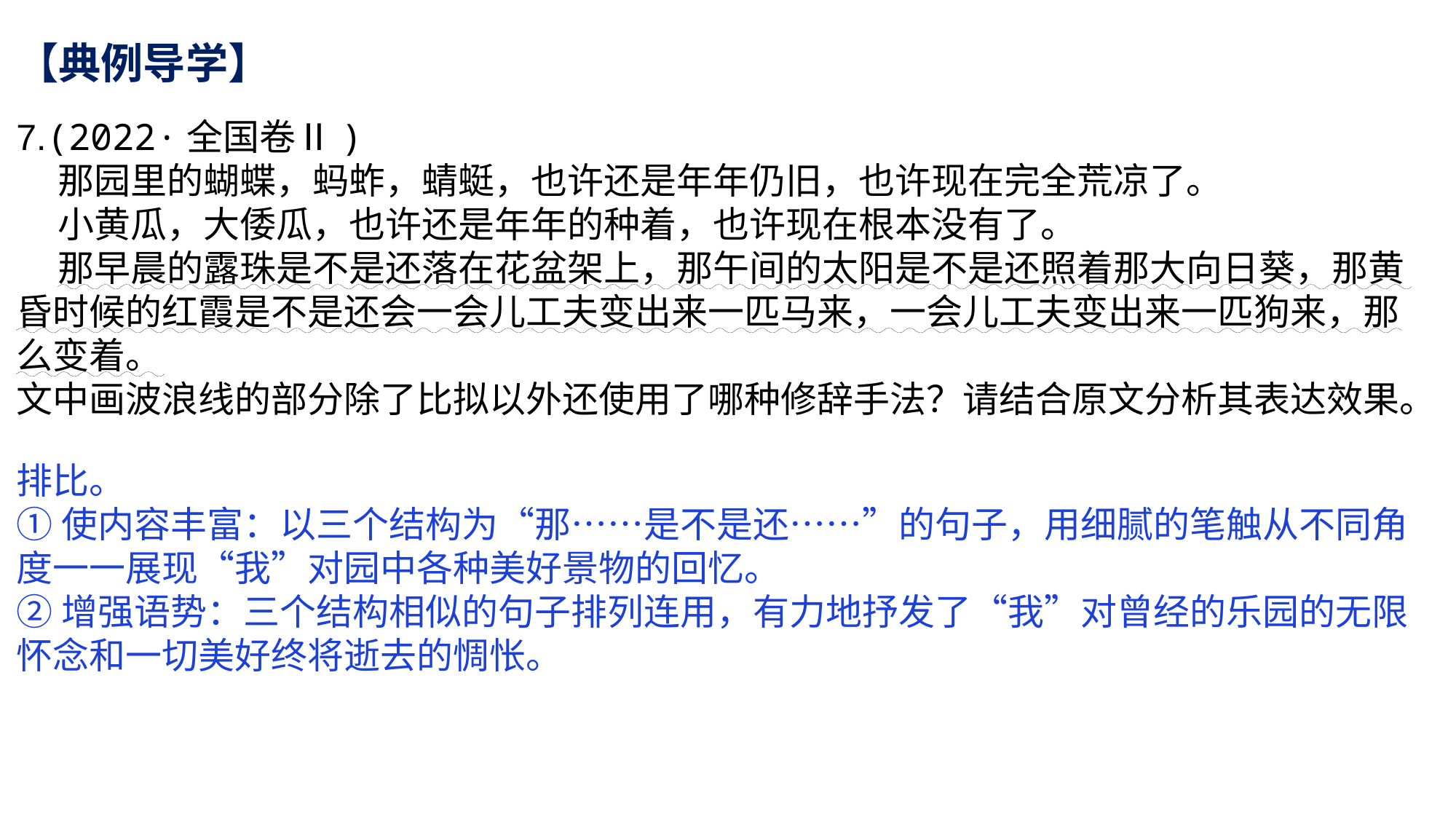

【典例导学】
7.(2022·全国卷Ⅱ)
    那园里的蝴蝶，蚂蚱，蜻蜓，也许还是年年仍旧，也许现在完全荒凉了。
    小黄瓜，大倭瓜，也许还是年年的种着，也许现在根本没有了。
    那早晨的露珠是不是还落在花盆架上，那午间的太阳是不是还照着那大向日葵，那黄昏时候的红霞是不是还会一会儿工夫变出来一匹马来，一会儿工夫变出来一匹狗来，那么变着。
文中画波浪线的部分除了比拟以外还使用了哪种修辞手法？请结合原文分析其表达效果。
排比。
①使内容丰富：以三个结构为“那……是不是还……”的句子，用细腻的笔触从不同角度一一展现“我”对园中各种美好景物的回忆。
②增强语势：三个结构相似的句子排列连用，有力地抒发了“我”对曾经的乐园的无限怀念和一切美好终将逝去的惆怅。